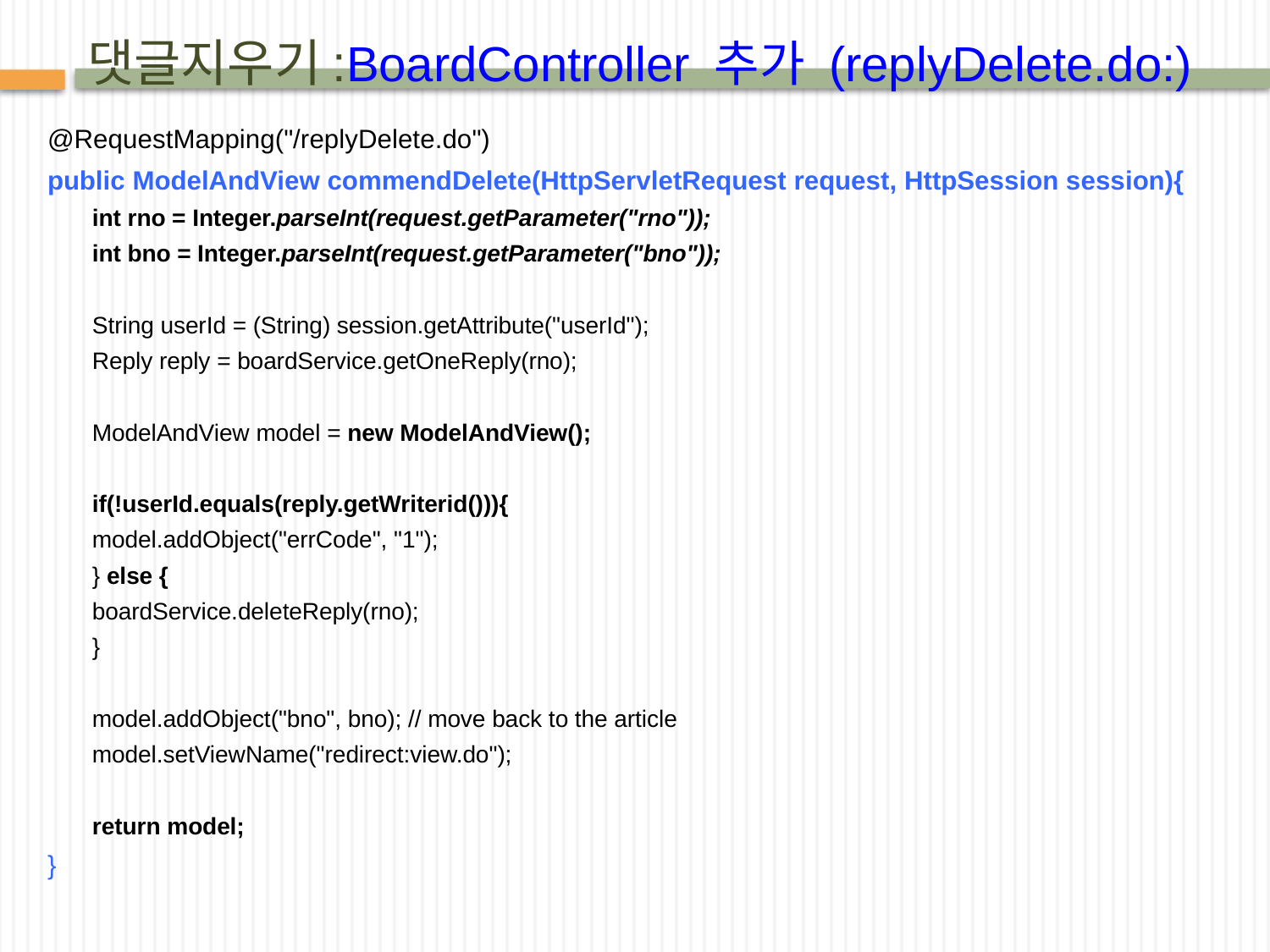

# 댓글지우기:BoardController 추가 (replyDelete.do:)
@RequestMapping("/replyDelete.do")
public ModelAndView commendDelete(HttpServletRequest request, HttpSession session){
int rno = Integer.parseInt(request.getParameter("rno"));
int bno = Integer.parseInt(request.getParameter("bno"));

String userId = (String) session.getAttribute("userId");
Reply reply = boardService.getOneReply(rno);

ModelAndView model = new ModelAndView();

if(!userId.equals(reply.getWriterid())){
	model.addObject("errCode", "1");
} else {
	boardService.deleteReply(rno);
}

model.addObject("bno", bno); // move back to the article
model.setViewName("redirect:view.do");

return model;
}